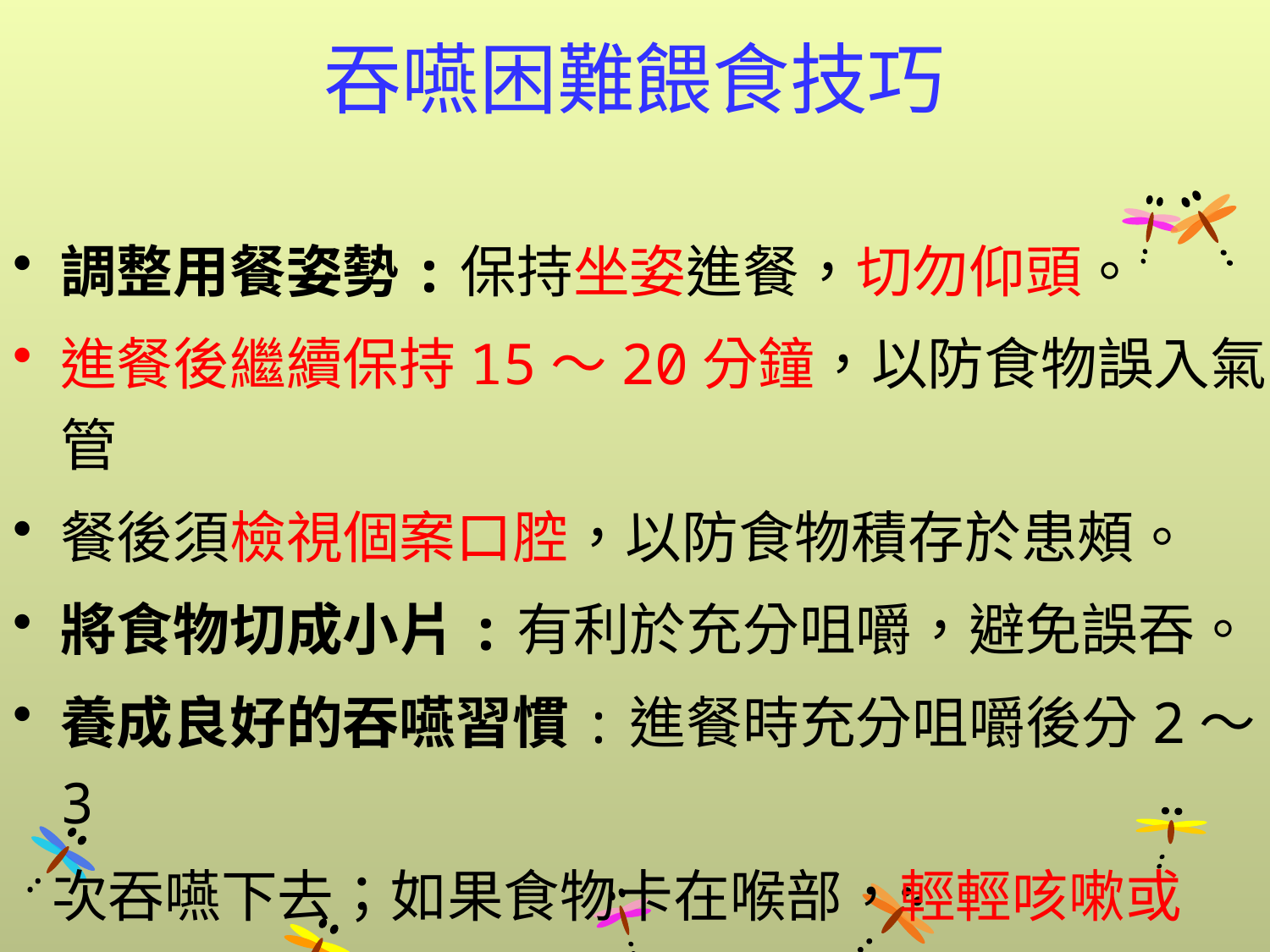

# 吞嚥困難餵食技巧
調整用餐姿勢:保持坐姿進餐，切勿仰頭。
進餐後繼續保持15～20分鐘，以防食物誤入氣管
餐後須檢視個案口腔，以防食物積存於患頰。
將食物切成小片:有利於充分咀嚼，避免誤吞。
養成良好的吞嚥習慣:進餐時充分咀嚼後分2～3
  次吞嚥下去；如果食物卡在喉部，輕輕咳嗽或
  清理喉部。